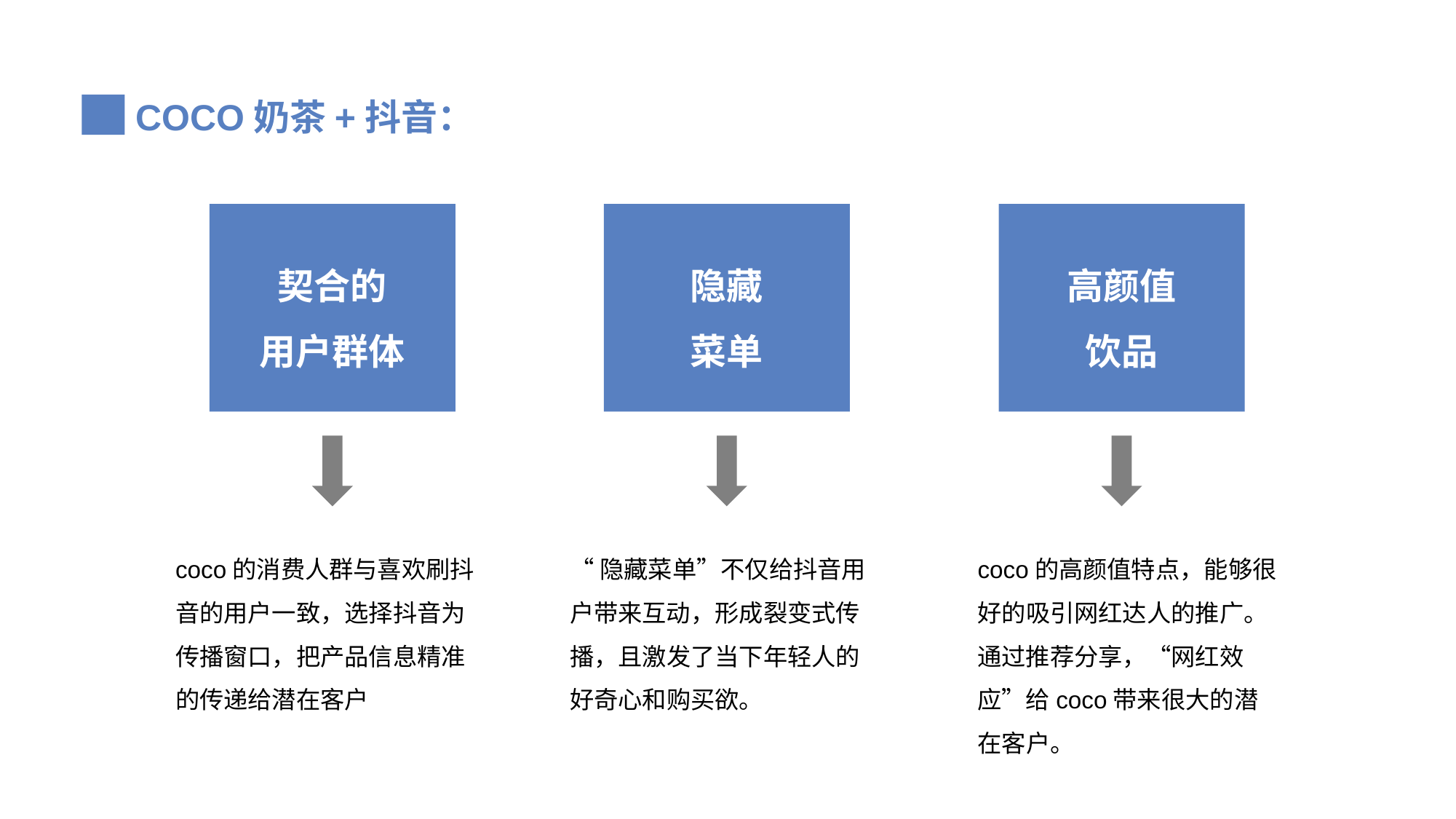

COCO奶茶+抖音：

隐藏
菜单
高颜值
饮品
契合的
用户群体

coco的消费人群与喜欢刷抖音的用户一致，选择抖音为传播窗口，把产品信息精准的传递给潜在客户
“隐藏菜单”不仅给抖音用户带来互动，形成裂变式传播，且激发了当下年轻人的好奇心和购买欲。
coco的高颜值特点，能够很好的吸引网红达人的推广。通过推荐分享，“网红效应”给coco带来很大的潜在客户。